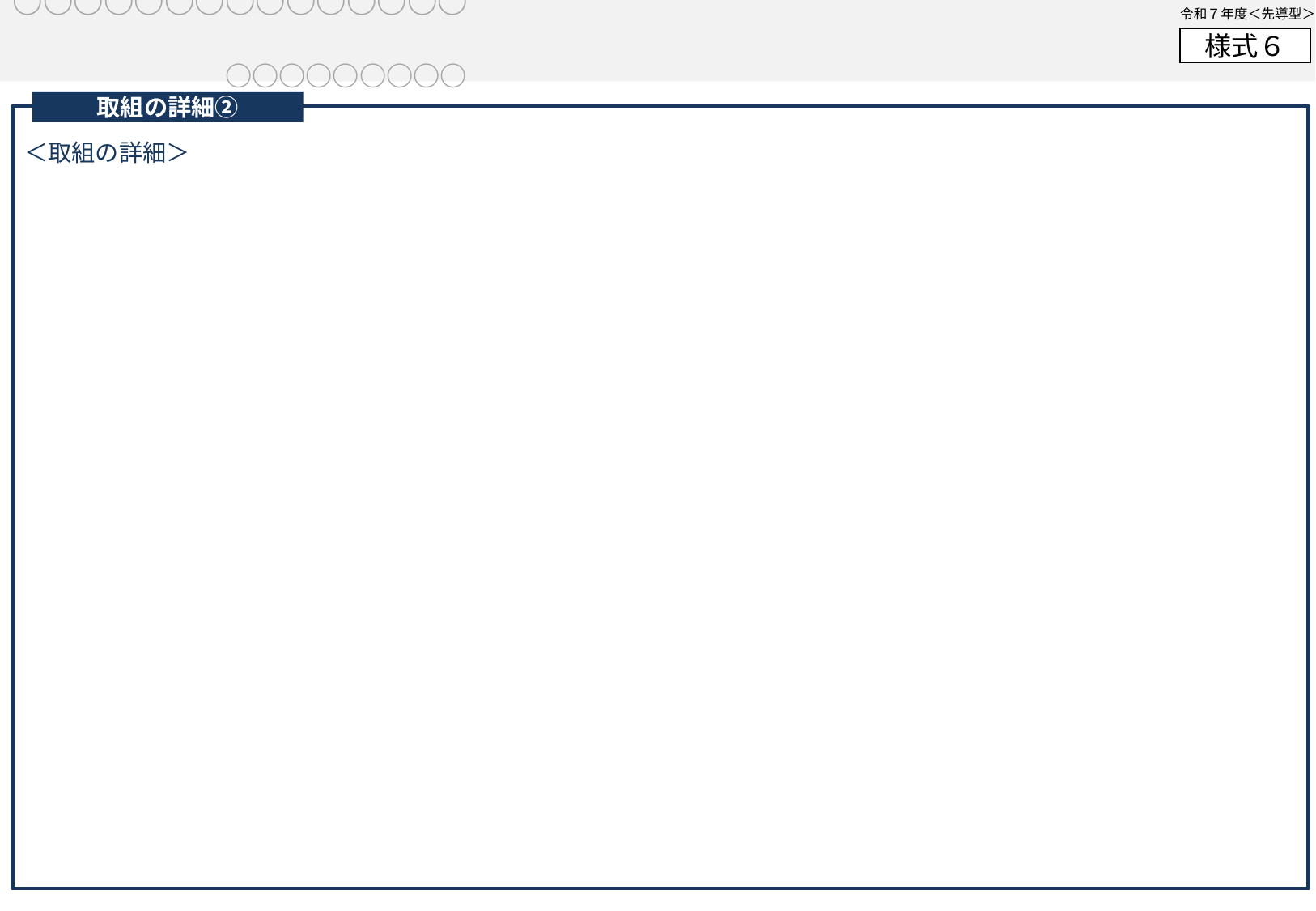

# ○○○○○○○○○○○○○○○ 　　　　　　　　　　　　　　　　　　　　　　　　　　　　　　　　　　　　　　　　　　　　○○○○○○○○○
取組の詳細②
「仕組みの仕様」「対象顧客」等の各項目は、提案する仕組みに合わせて、適宜変更・追加・削除して構いませんが、以下の要素を参考に記載してください。

・When（いつ）　　・Where（どこで）
・Who（誰が）　　 ・Whom（誰に）
・Why（なぜ）　　　・What（何を）
・How（どのように）・How much（いくらで）

＜取組の詳細＞

以下の例を参考に自由に記載してください。
○○○○○○○○○○○○
仕組みの仕様
対象顧客
○○○○○○○○ ○○○○
○○○○○○○○ ○○○○
顧客ニーズ
○○○○○○○○ ○○○○
販売チャネル
○○○○○○○○ ○○○○
販売時期
○○○○○○○○ ○○○○
価格